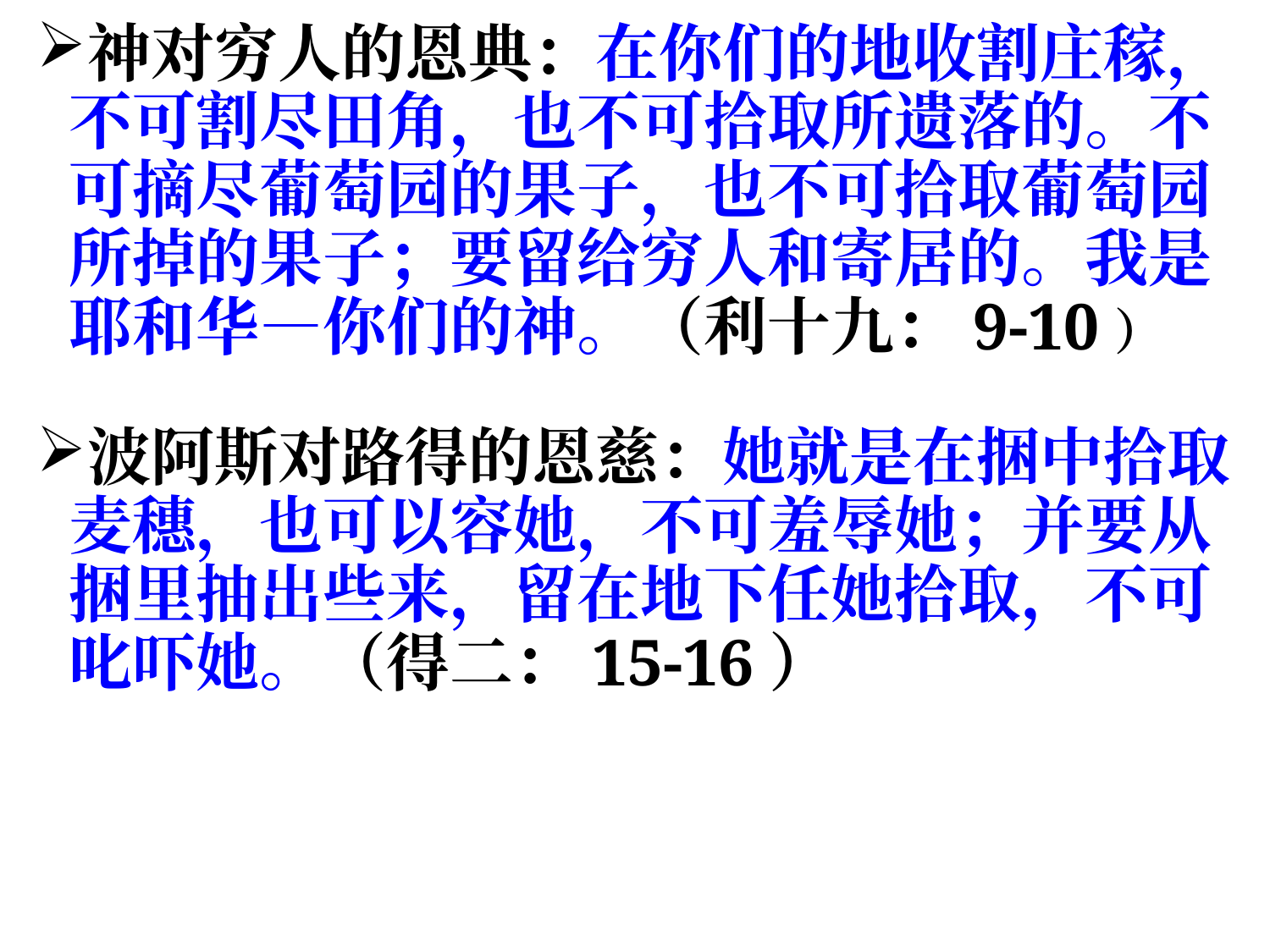

神对穷人的恩典：在你们的地收割庄稼，不可割尽田角，也不可拾取所遗落的。不可摘尽葡萄园的果子，也不可拾取葡萄园所掉的果子；要留给穷人和寄居的。我是耶和华—你们的神。（利十九：9-10）

波阿斯对路得的恩慈：她就是在捆中拾取麦穗，也可以容她，不可羞辱她；并要从捆里抽出些来，留在地下任她拾取，不可叱吓她。（得二：15-16）